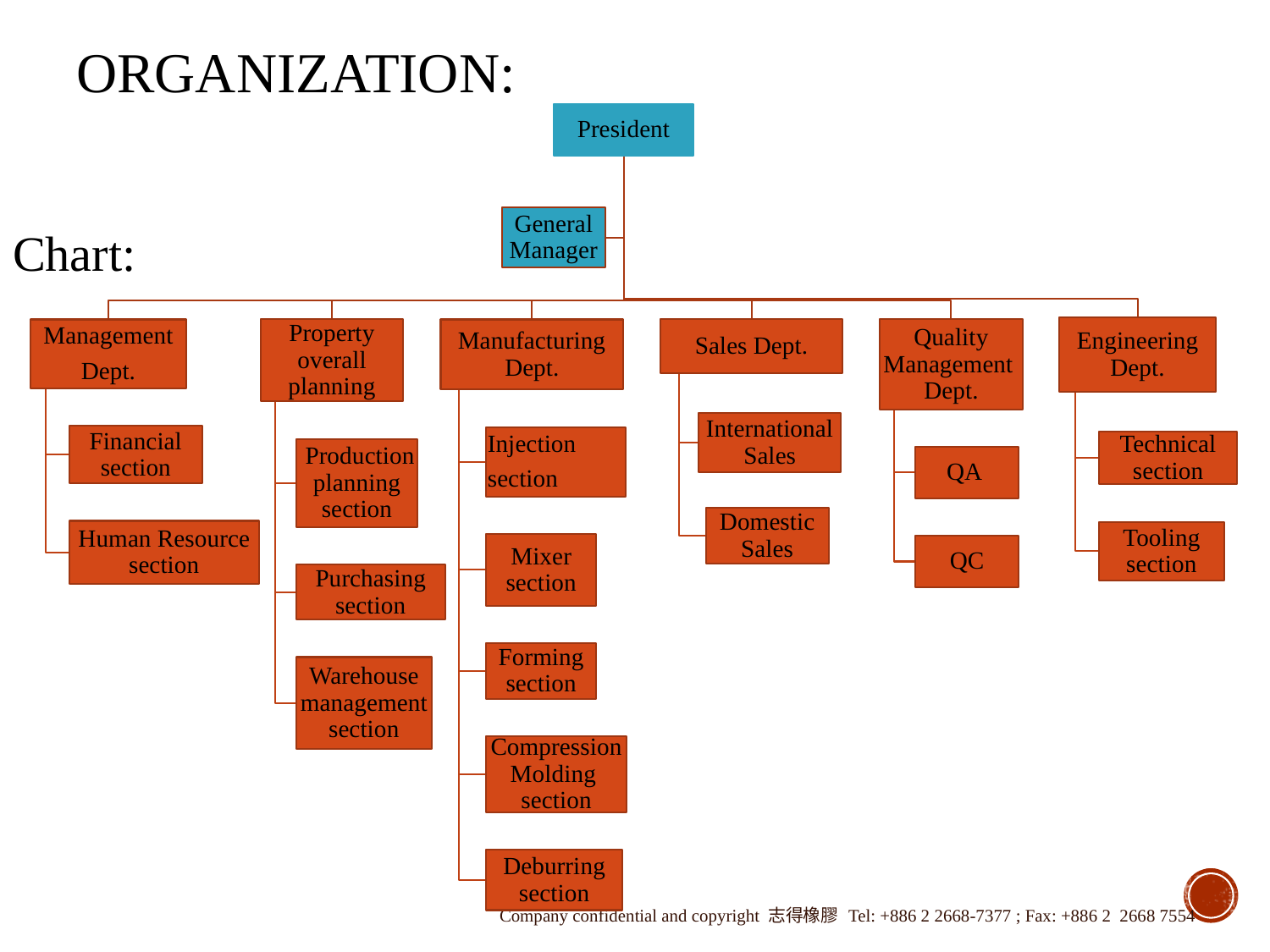

# Organization::
President
Management
Dept.
Financial section
Human Resource section
Property overall planning
 Production planning section
Purchasing section
Warehouse management section
Manufacturing Dept.
Injection
section
Mixer section
Forming section
Compression Molding  section
Deburring section
Sales Dept.
International Sales
Domestic Sales
Quality Management  Dept.
QA
QC
Engineering Dept.
Technical section
Tooling section
General Manager
Chart:
Company confidential and copyright 志得橡膠 Tel: +886 2 2668-7377 ; Fax: +886 2  2668 7554